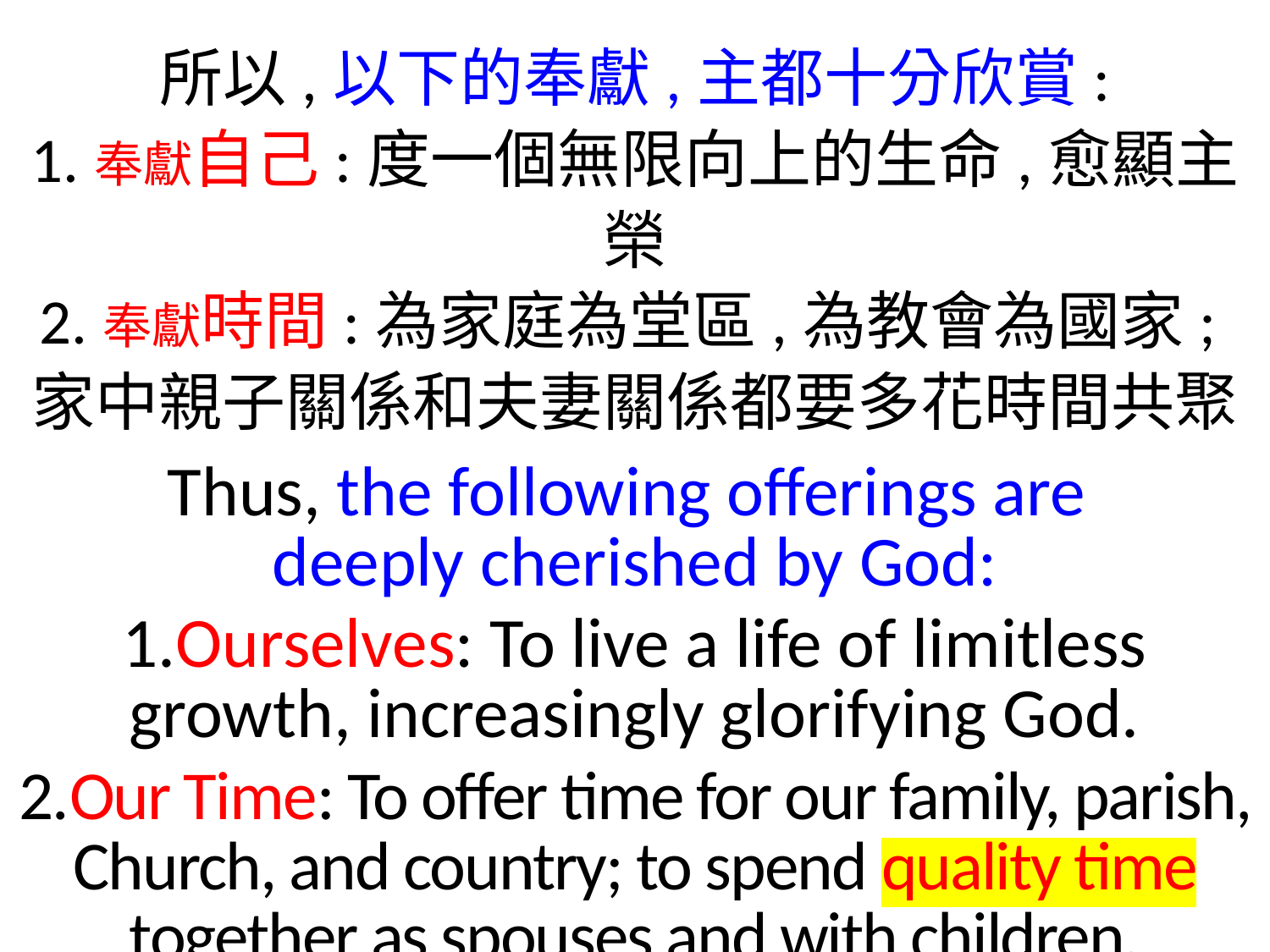

所以,以下的奉獻,主都十分欣賞:
1.奉獻自己:度一個無限向上的生命,愈顯主榮
2.奉獻時間:為家庭為堂區,為教會為國家;家中親子關係和夫妻關係都要多花時間共聚
Thus, the following offerings are
deeply cherished by God:
1.Ourselves: To live a life of limitless growth, increasingly glorifying God.
2.Our Time: To offer time for our family, parish, Church, and country; to spend quality time together as spouses and with children.